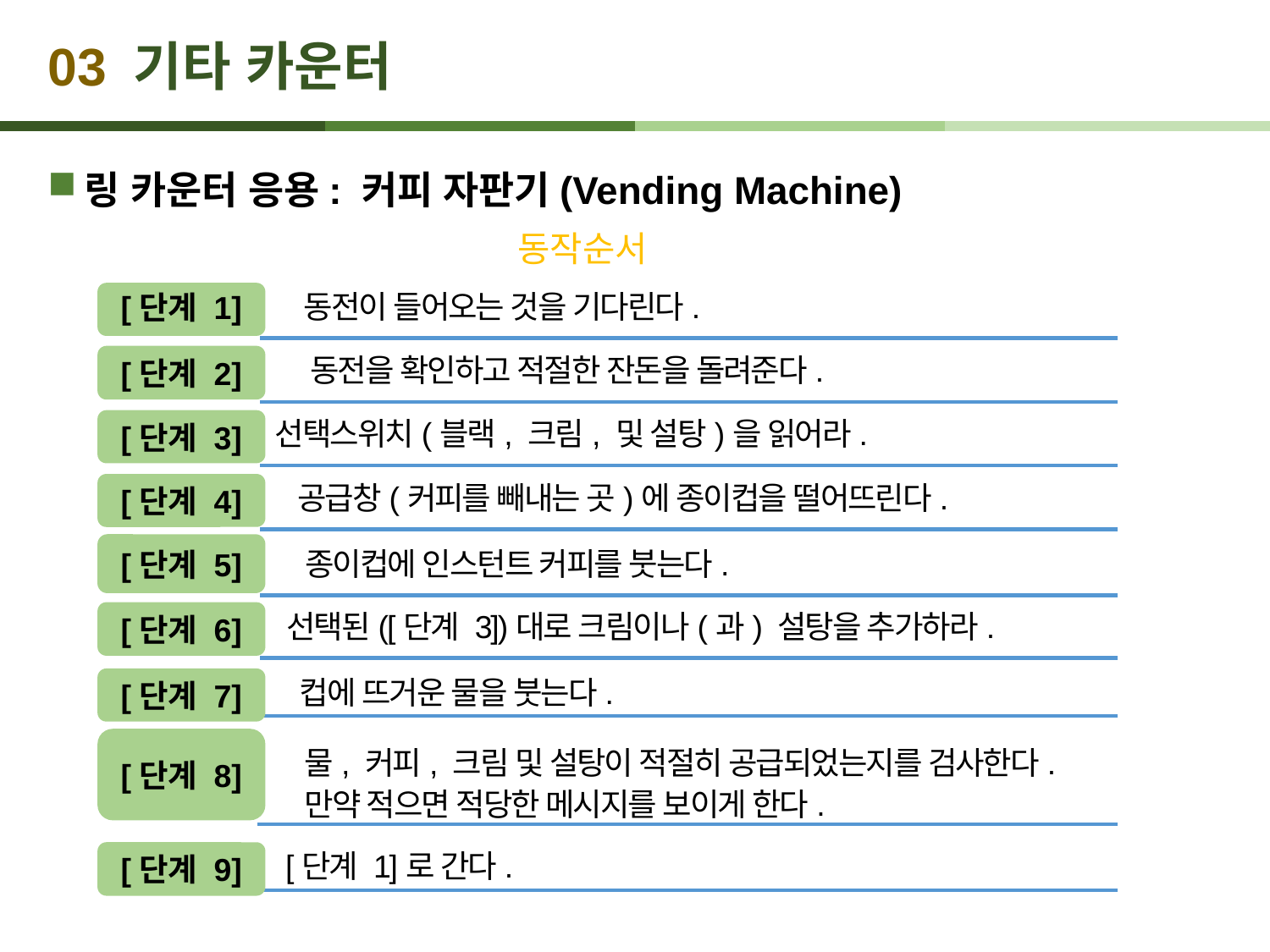

# 03 기타 카운터
링 카운터 응용: 커피 자판기(Vending Machine)
동작순서
동전이 들어오는 것을 기다린다.
[단계 1]
동전을 확인하고 적절한 잔돈을 돌려준다.
[단계 2]
선택스위치(블랙, 크림, 및 설탕)을 읽어라.
[단계 3]
공급창(커피를 빼내는 곳)에 종이컵을 떨어뜨린다.
[단계 4]
[단계 5]
종이컵에 인스턴트 커피를 붓는다.
선택된([단계 3])대로 크림이나(과) 설탕을 추가하라.
[단계 6]
컵에 뜨거운 물을 붓는다.
[단계 7]
[단계 8]
물, 커피, 크림 및 설탕이 적절히 공급되었는지를 검사한다.
만약 적으면 적당한 메시지를 보이게 한다.
[단계 1]로 간다.
[단계 9]